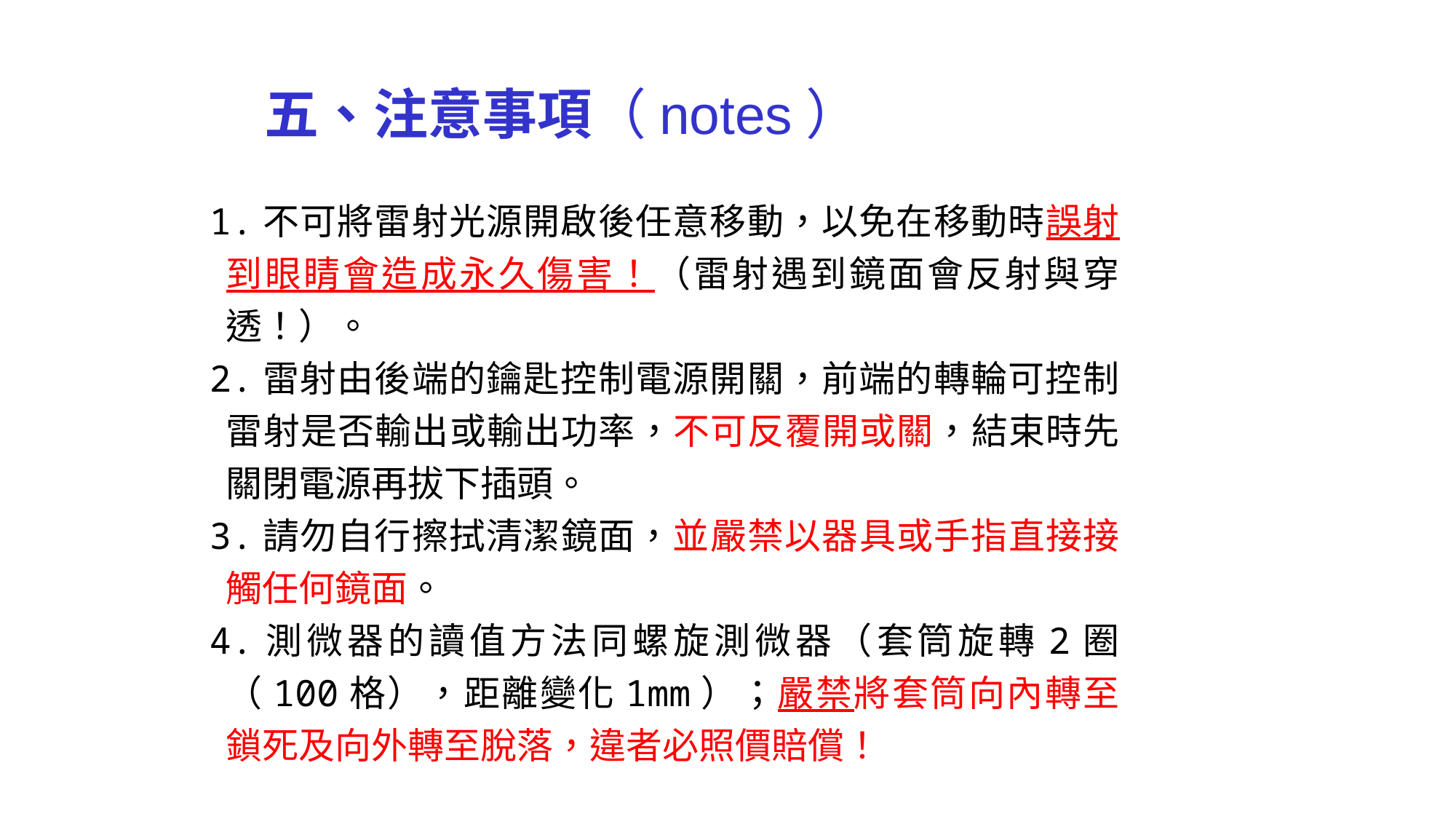

五、注意事項（notes）
1.不可將雷射光源開啟後任意移動，以免在移動時誤射到眼睛會造成永久傷害！（雷射遇到鏡面會反射與穿透！）。
2.雷射由後端的鑰匙控制電源開關，前端的轉輪可控制雷射是否輸出或輸出功率，不可反覆開或關，結束時先關閉電源再拔下插頭。
3.請勿自行擦拭清潔鏡面，並嚴禁以器具或手指直接接觸任何鏡面。
4.測微器的讀值方法同螺旋測微器（套筒旋轉2圈（100格），距離變化1mm）；嚴禁將套筒向內轉至鎖死及向外轉至脫落，違者必照價賠償！